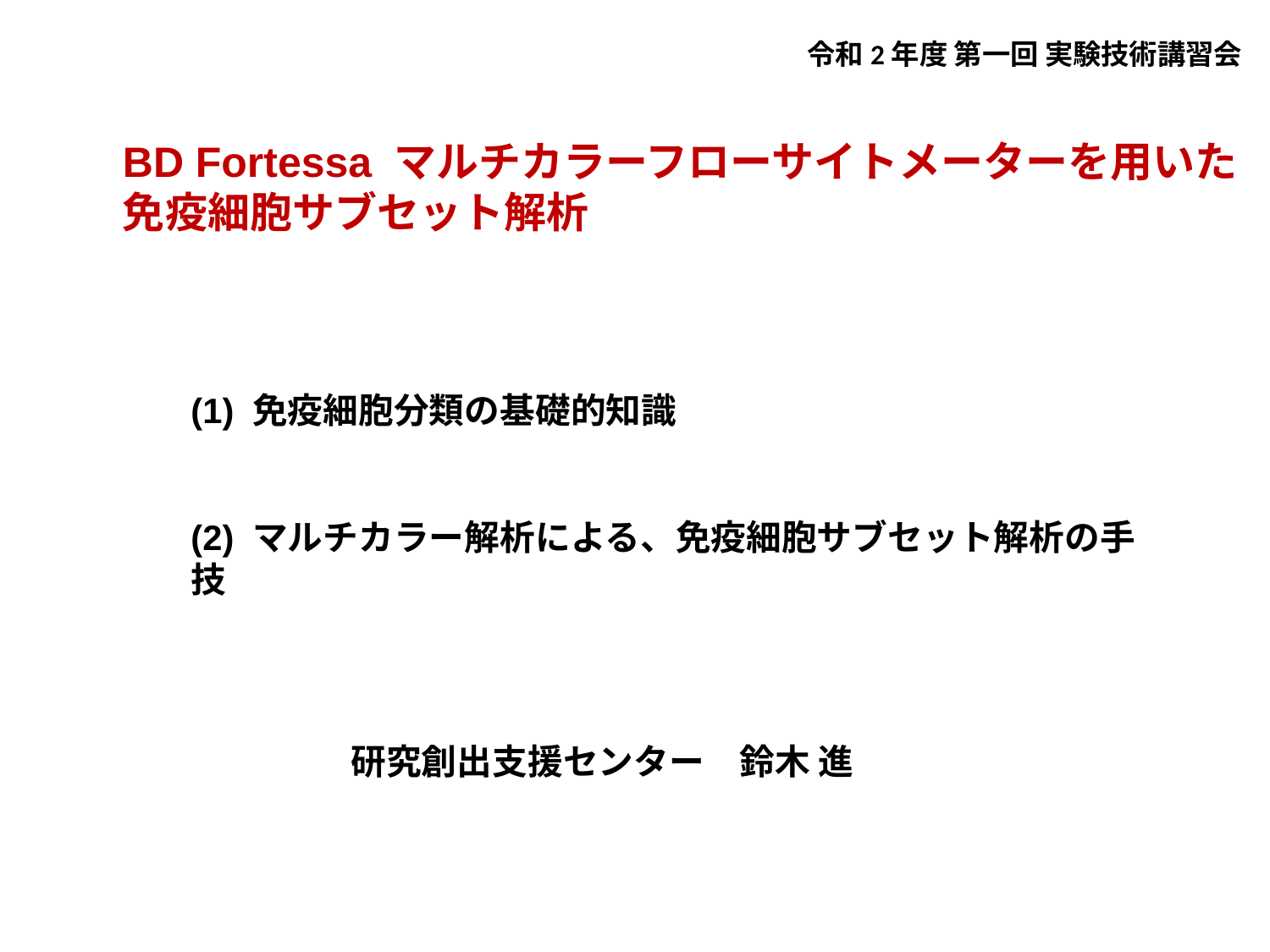

令和2年度 第一回 実験技術講習会
BD Fortessa マルチカラーフローサイトメーターを用いた免疫細胞サブセット解析
(1) 免疫細胞分類の基礎的知識

(2) マルチカラー解析による、免疫細胞サブセット解析の手技
研究創出支援センター　鈴木 進